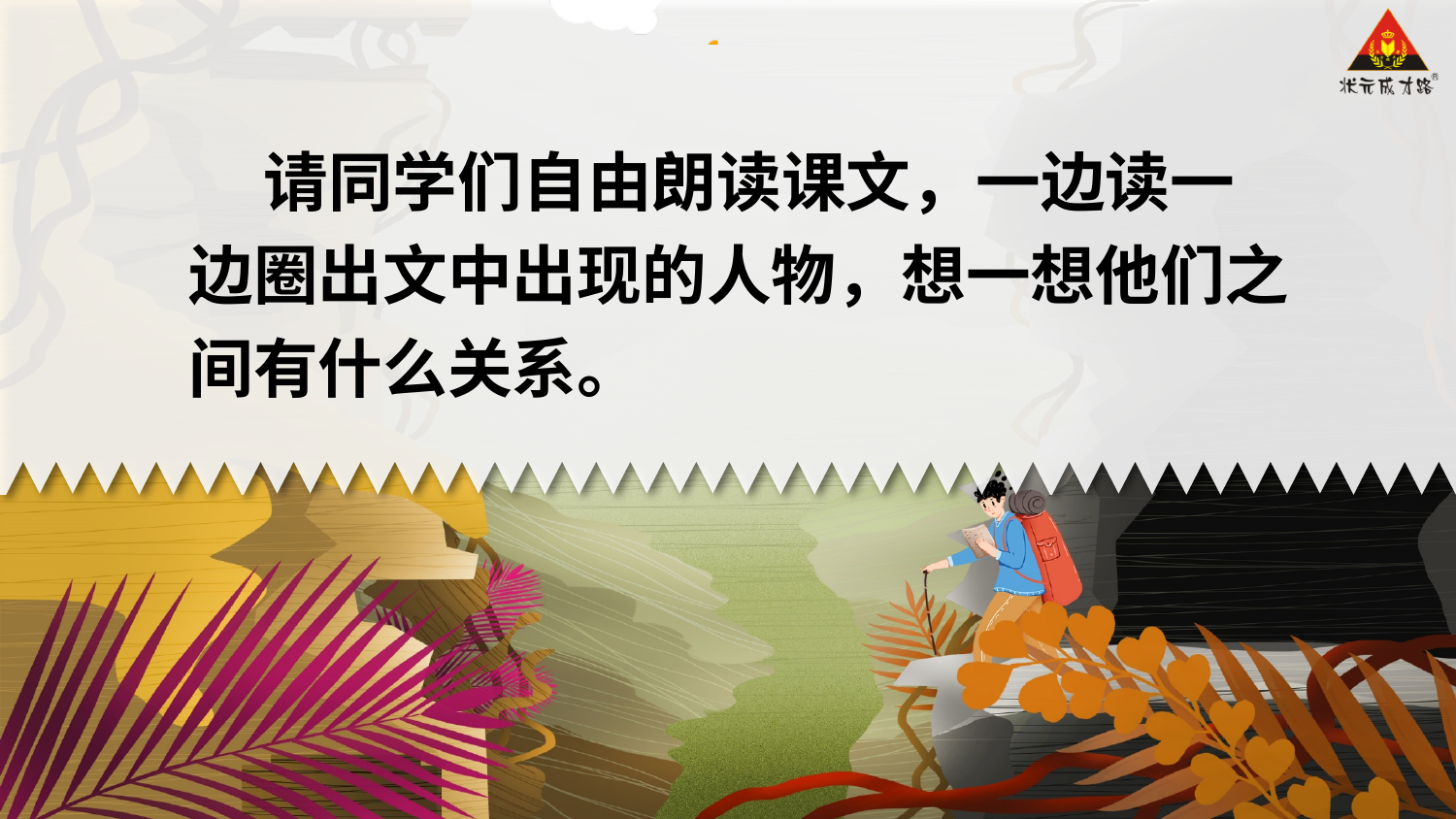

请同学们自由朗读课文，一边读一边圈出文中出现的人物，想一想他们之间有什么关系。